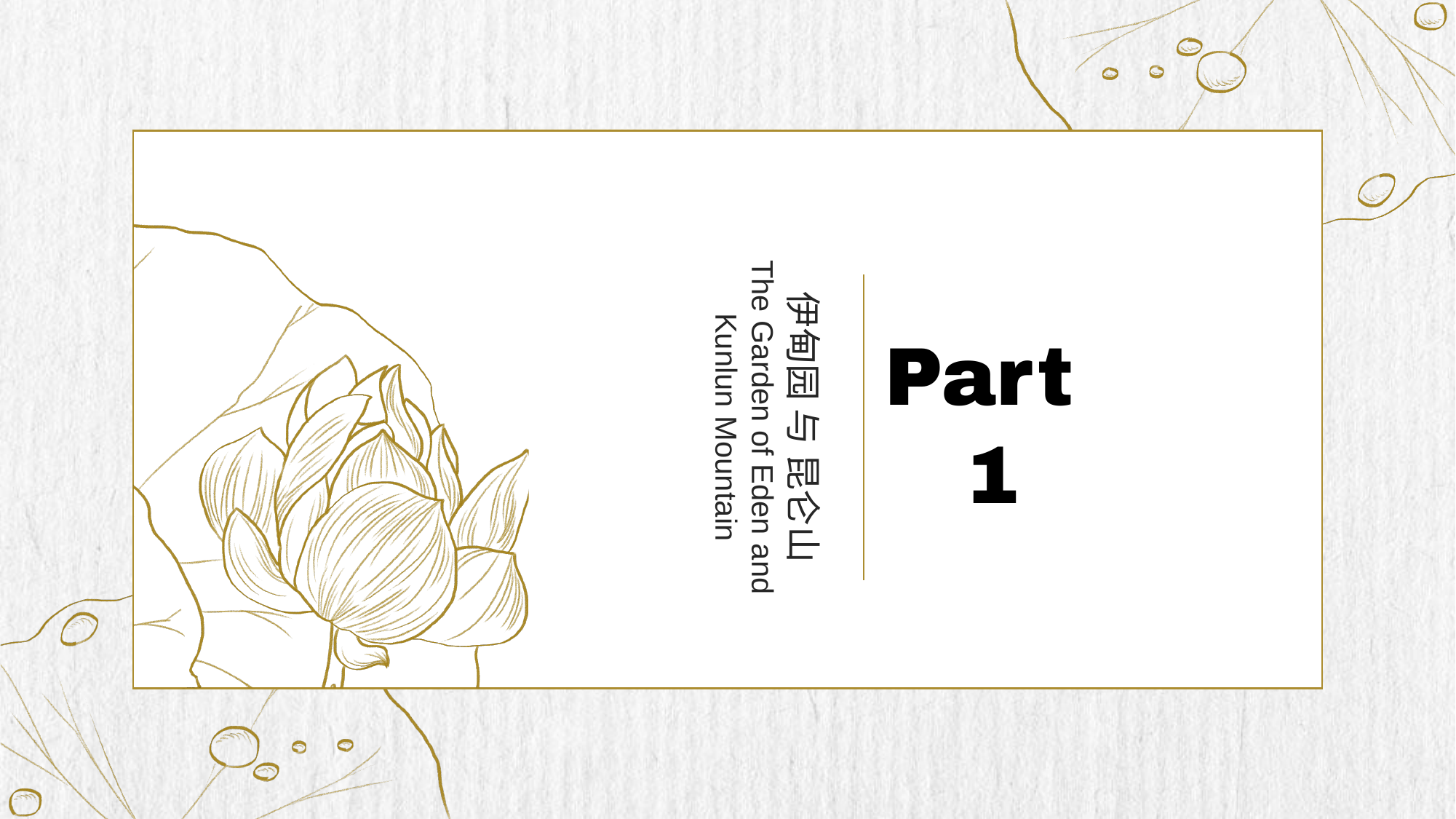

伊甸园 与 昆仑山
The Garden of Eden and Kunlun Mountain
Part
 1